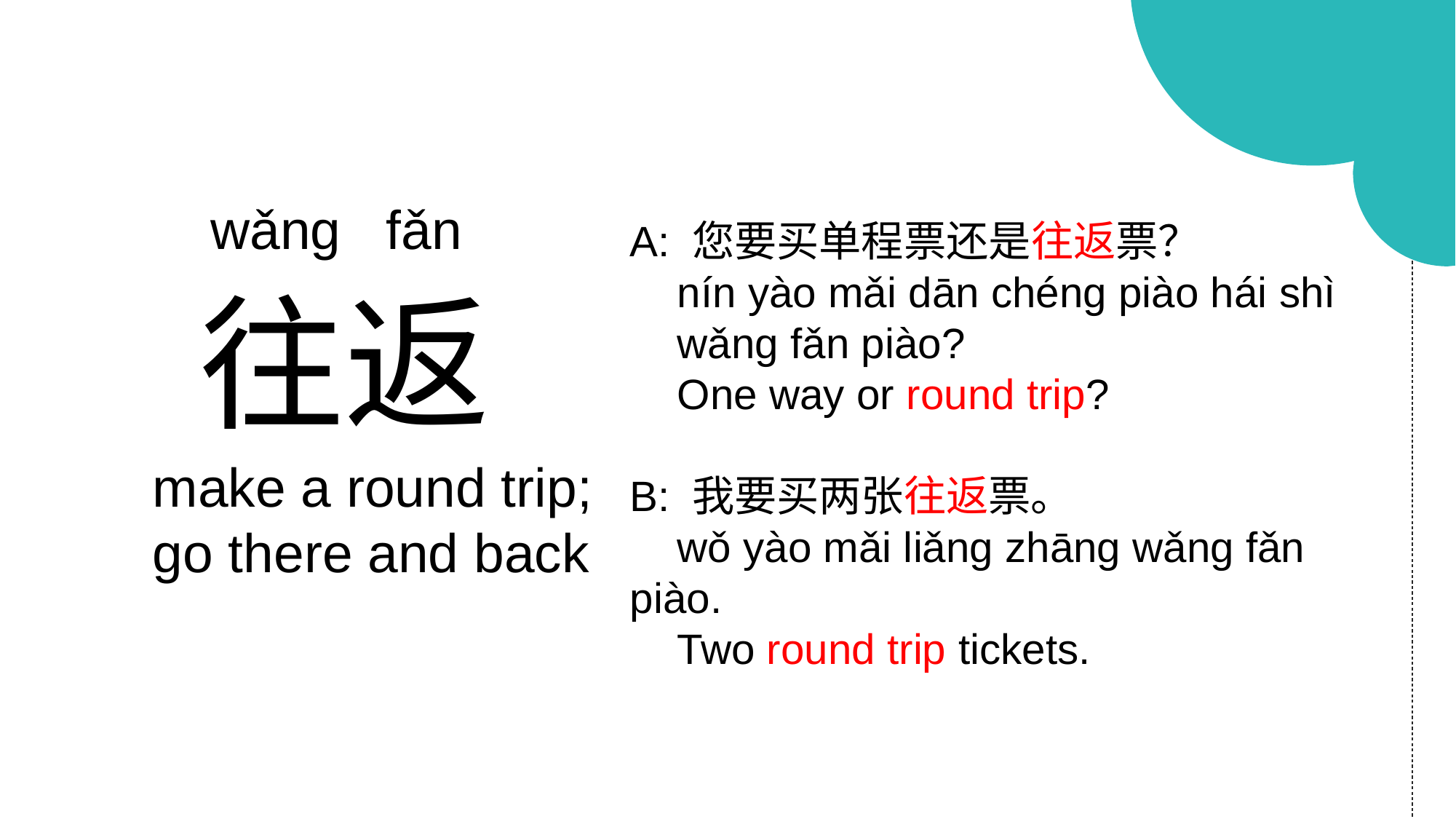

wǎng   fǎn
A: 您要买单程票还是往返票？
    nín yào mǎi dān chéng piào hái shì
    wǎng fǎn piào?
    One way or round trip?

B: 我要买两张往返票。
    wǒ yào mǎi liǎng zhāng wǎng fǎn piào.
    Two round trip tickets.
往返
make a round trip;
go there and back